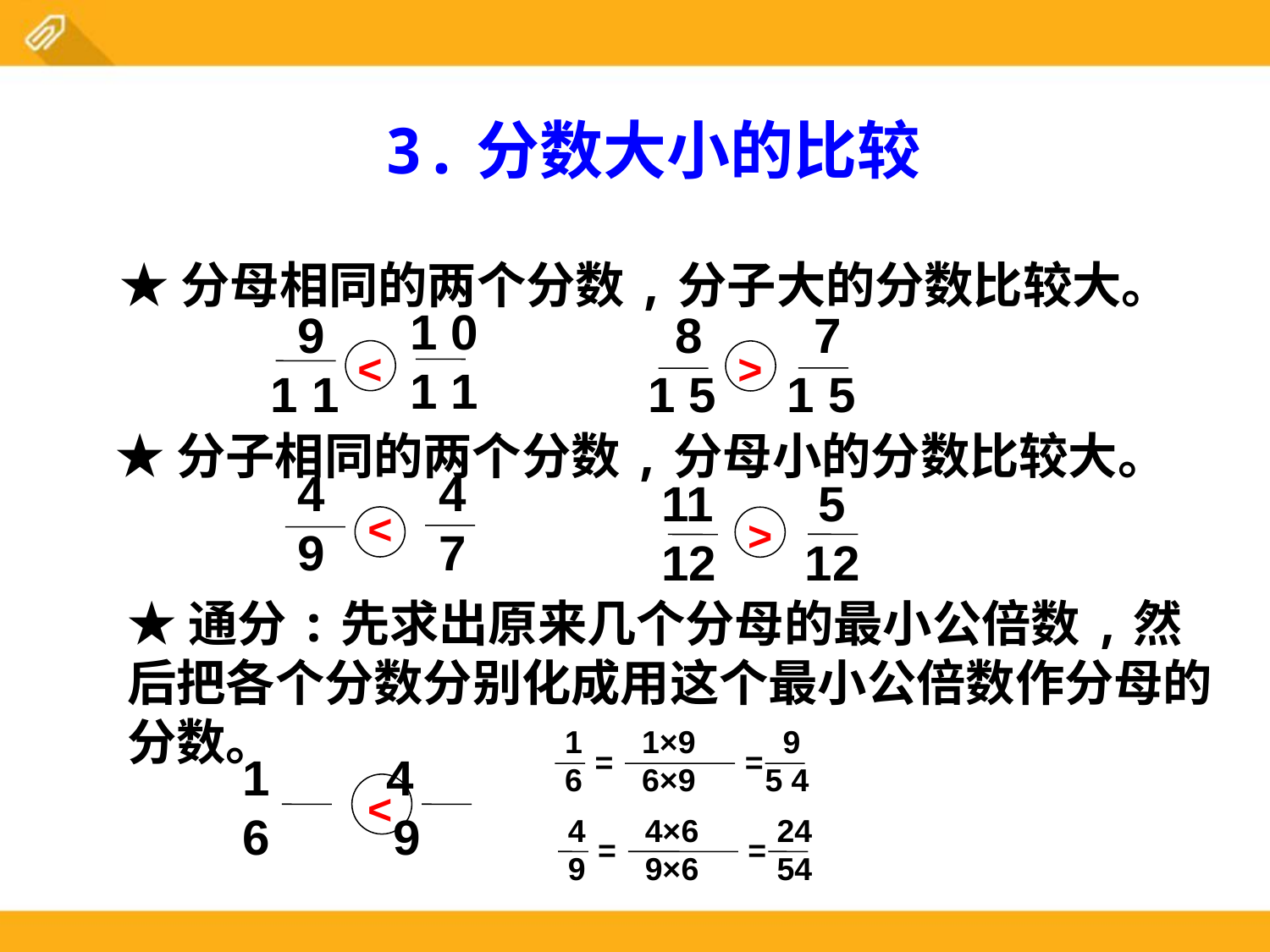

3.分数大小的比较
★分母相同的两个分数,分子大的分数比较大。
1 0
1 1
  9
1 1
  8
1 5
  7
1 5

<
>
★分子相同的两个分数,分母小的分数比较大。
  4
  9
 4
 7
 11
 12
 5
12

<
>
★通分:先求出原来几个分母的最小公倍数,然后把各个分数分别化成用这个最小公倍数作分母的分数。
1
6
1×9
6×9
  9
5 4
=
=

4
9
4×6
9×6
 24
 54
=
=

       4
6         9

<